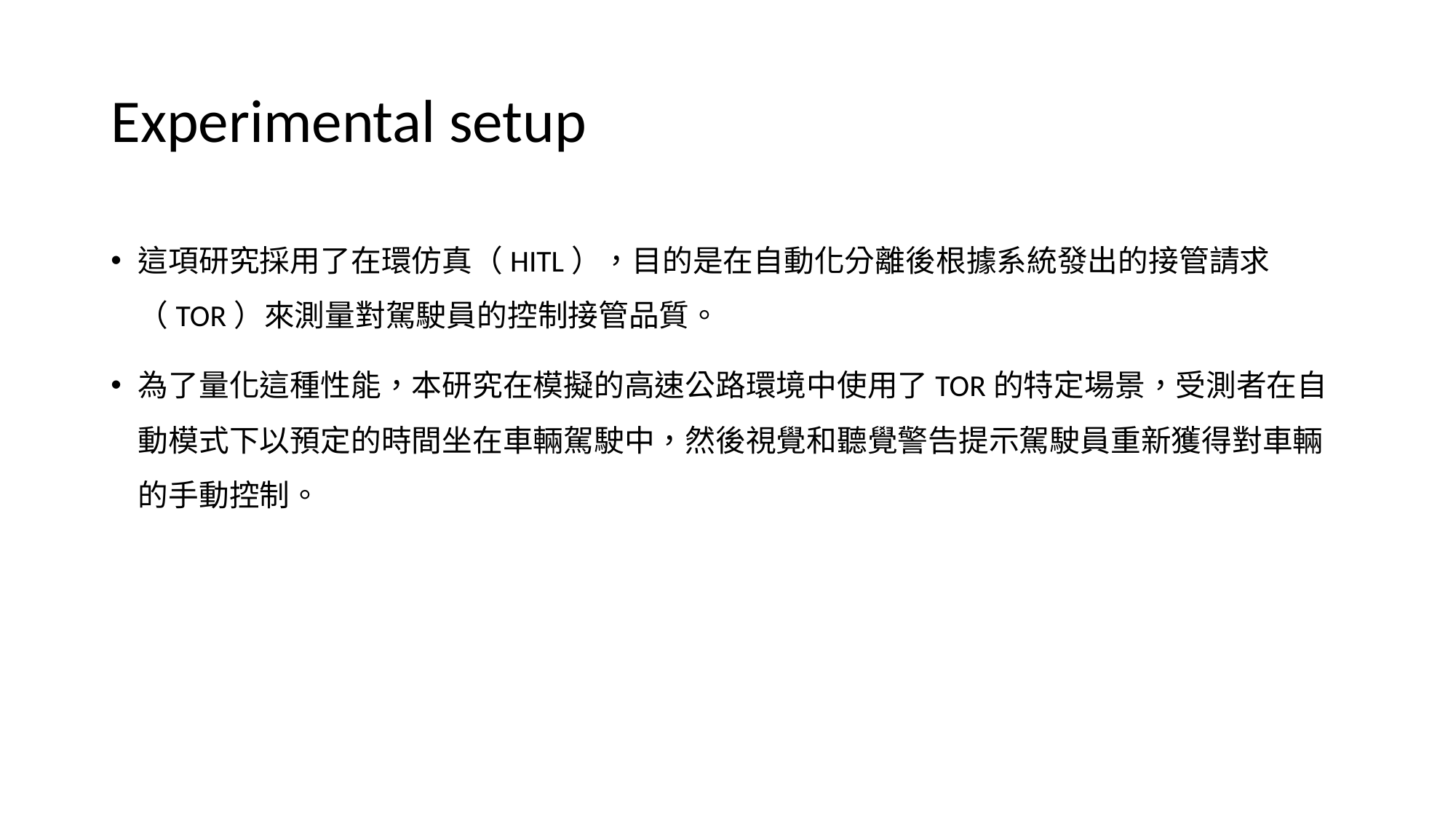

# Experimental setup
這項研究採用了在環仿真（HITL），目的是在自動化分離後根據系統發出的接管請求（TOR）來測量對駕駛員的控制接管品質。
為了量化這種性能，本研究在模擬的高速公路環境中使用了TOR的特定場景，受測者在自動模式下以預定的時間坐在車輛駕駛中，然後視覺和聽覺警告提示駕駛員重新獲得對車輛的手動控制。